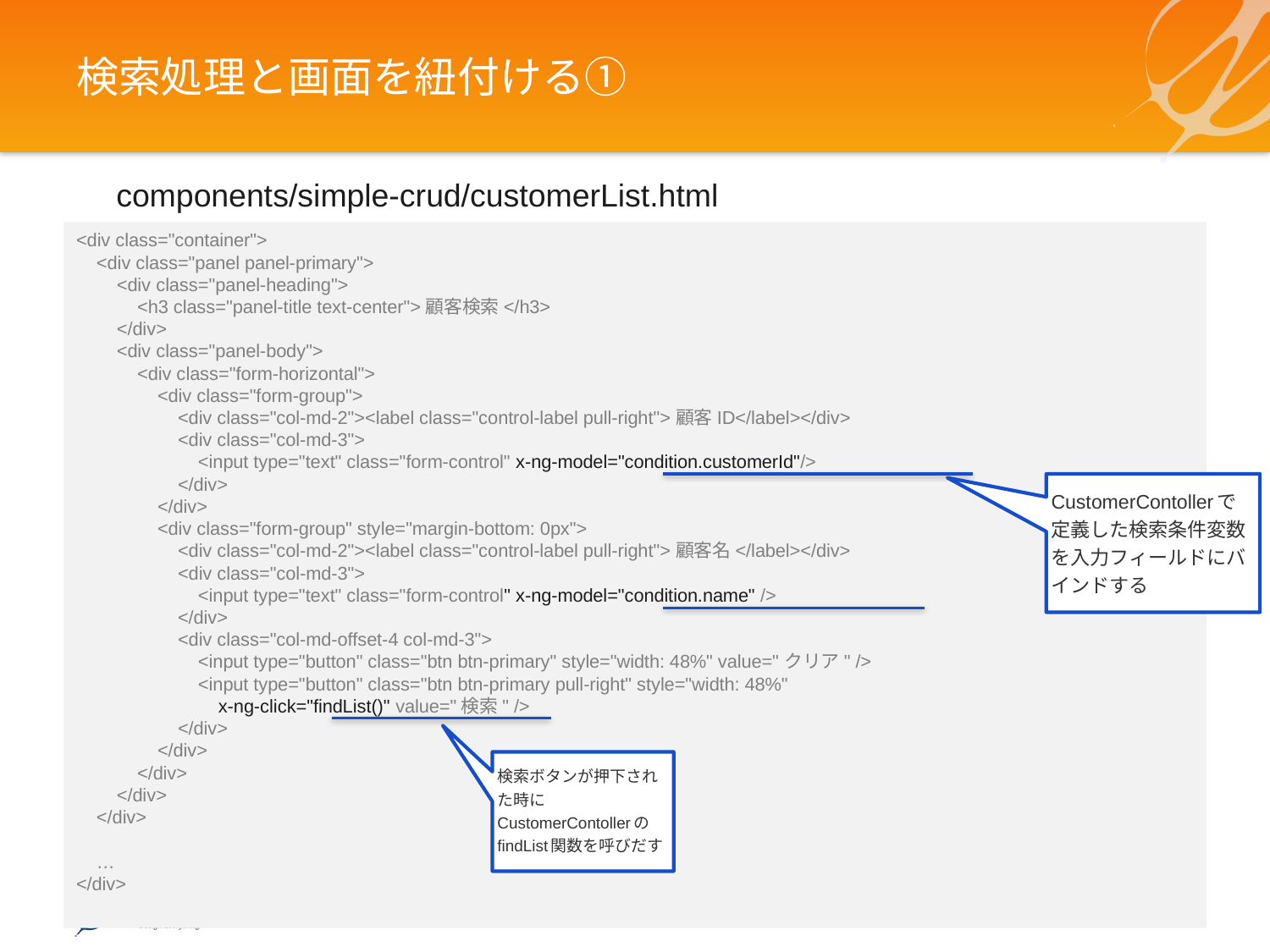

# 検索処理と画面を紐付ける①
components/simple-crud/customerList.html
<div class="container">
    <div class="panel panel-primary">
        <div class="panel-heading">
            <h3 class="panel-title text-center">顧客検索</h3>
        </div>
        <div class="panel-body">
            <div class="form-horizontal">
                <div class="form-group">
                    <div class="col-md-2"><label class="control-label pull-right">顧客ID</label></div>
                    <div class="col-md-3">
                        <input type="text" class="form-control" x-ng-model="condition.customerId"/>
                    </div>
                </div>
                <div class="form-group" style="margin-bottom: 0px">
                    <div class="col-md-2"><label class="control-label pull-right">顧客名</label></div>
                    <div class="col-md-3">
                        <input type="text" class="form-control" x-ng-model="condition.name" />
                    </div>
                    <div class="col-md-offset-4 col-md-3">
                        <input type="button" class="btn btn-primary" style="width: 48%" value="クリア" />
                        <input type="button" class="btn btn-primary pull-right" style="width: 48%"
                            x-ng-click="findList()" value="検索" />
                    </div>
                </div>
            </div>
        </div>
    </div>

    …
</div>
CustomerContollerで定義した検索条件変数を入力フィールドにバインドする
検索ボタンが押下された時にCustomerContollerのfindList関数を呼びだす